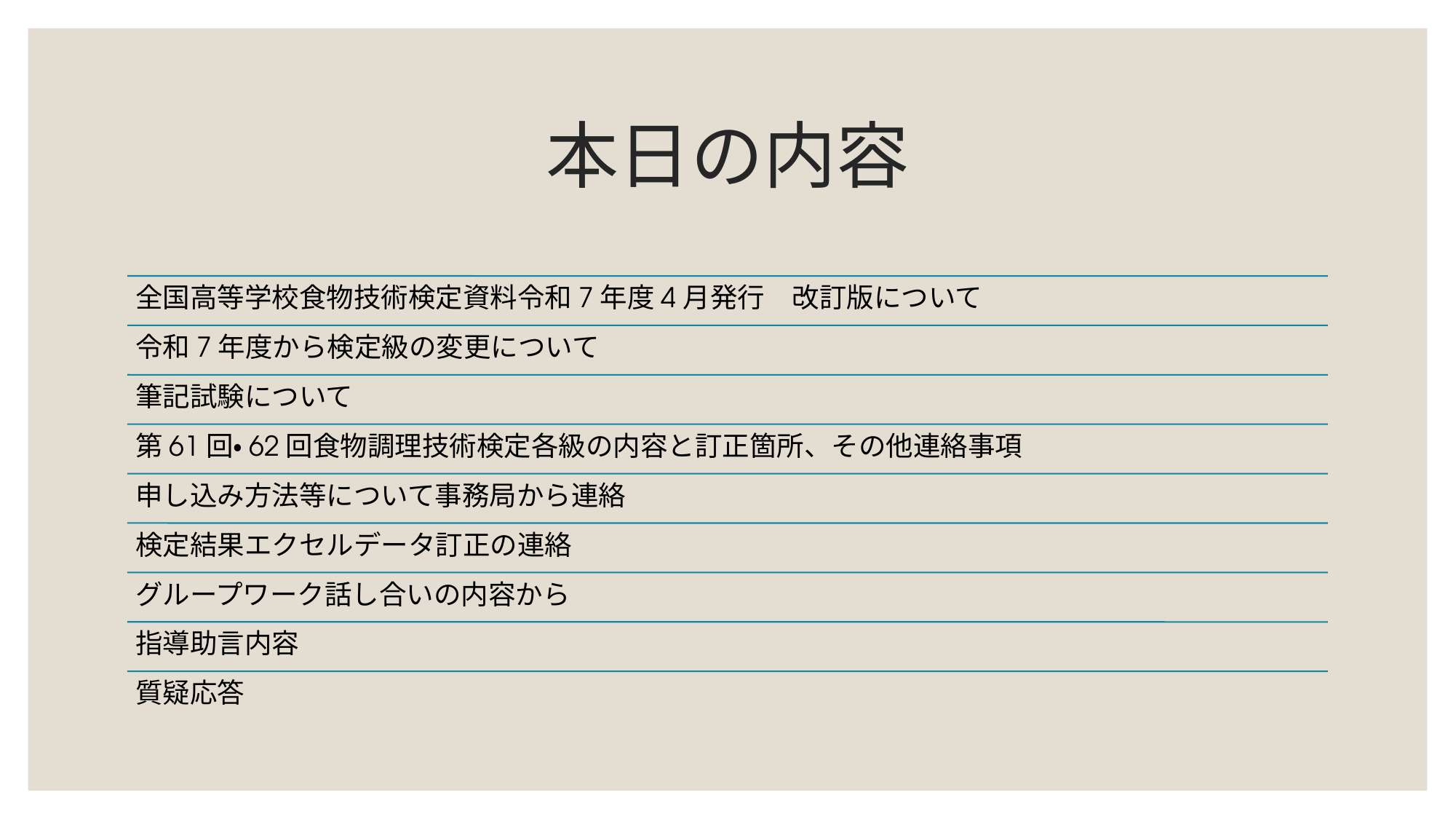

# 本日の内容
全国高等学校食物技術検定資料令和7年度4月発行　改訂版について
令和7年度から検定級の変更について
筆記試験について
第61回・62回食物調理技術検定各級の内容と訂正箇所、その他連絡事項
申し込み方法等について事務局から連絡
検定結果エクセルデータ訂正の連絡
グループワーク話し合いの内容から
指導助言内容
質疑応答